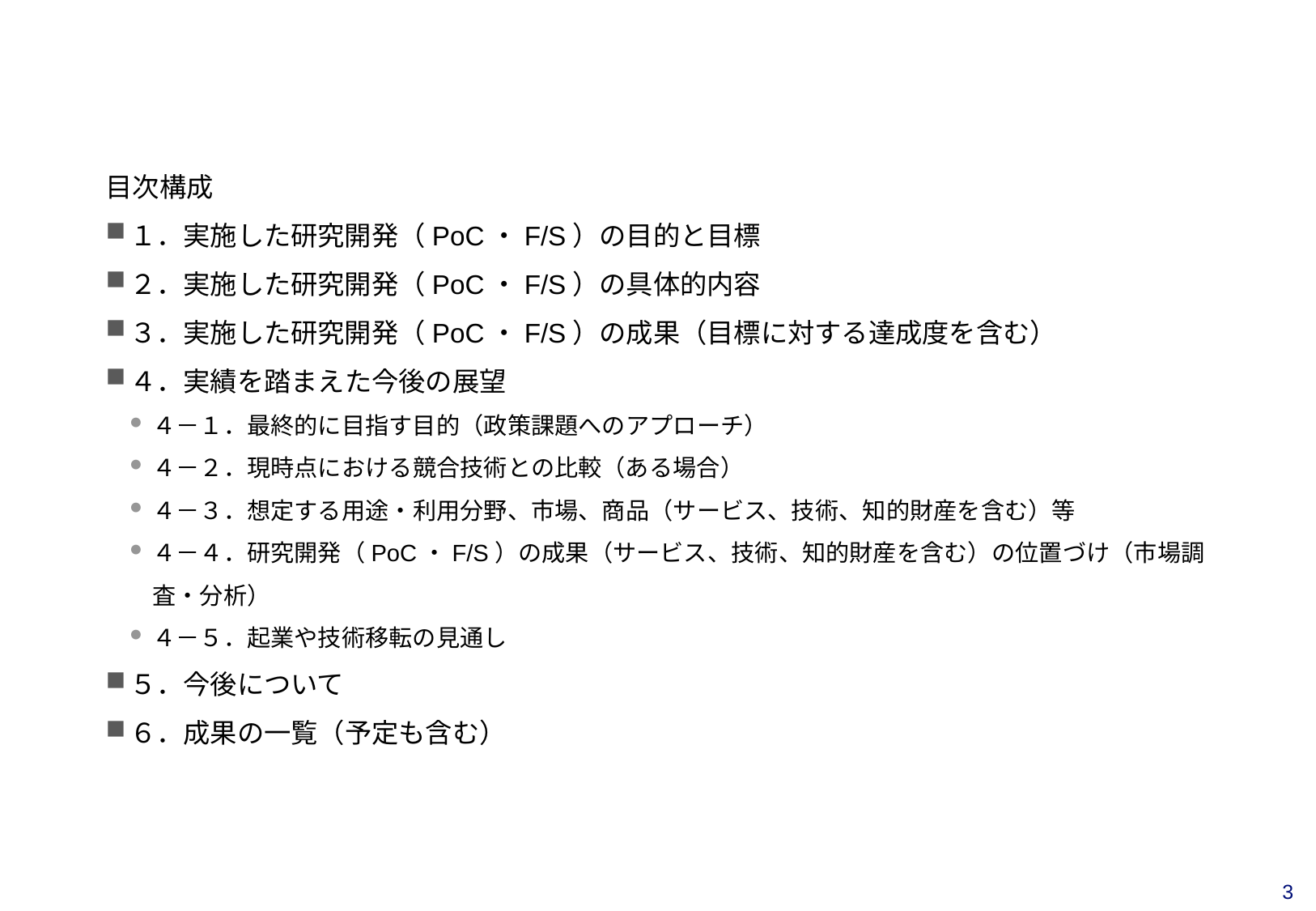

目次構成
１．実施した研究開発（PoC・F/S）の目的と目標
２．実施した研究開発（PoC・F/S）の具体的内容
３．実施した研究開発（PoC・F/S）の成果（目標に対する達成度を含む）
４．実績を踏まえた今後の展望
４－１．最終的に目指す目的（政策課題へのアプローチ）
４－２．現時点における競合技術との比較（ある場合）
４－３．想定する用途・利用分野、市場、商品（サービス、技術、知的財産を含む）等
４－４．研究開発（PoC・F/S）の成果（サービス、技術、知的財産を含む）の位置づけ（市場調査・分析）
４－５．起業や技術移転の見通し
５．今後について
６．成果の一覧（予定も含む）